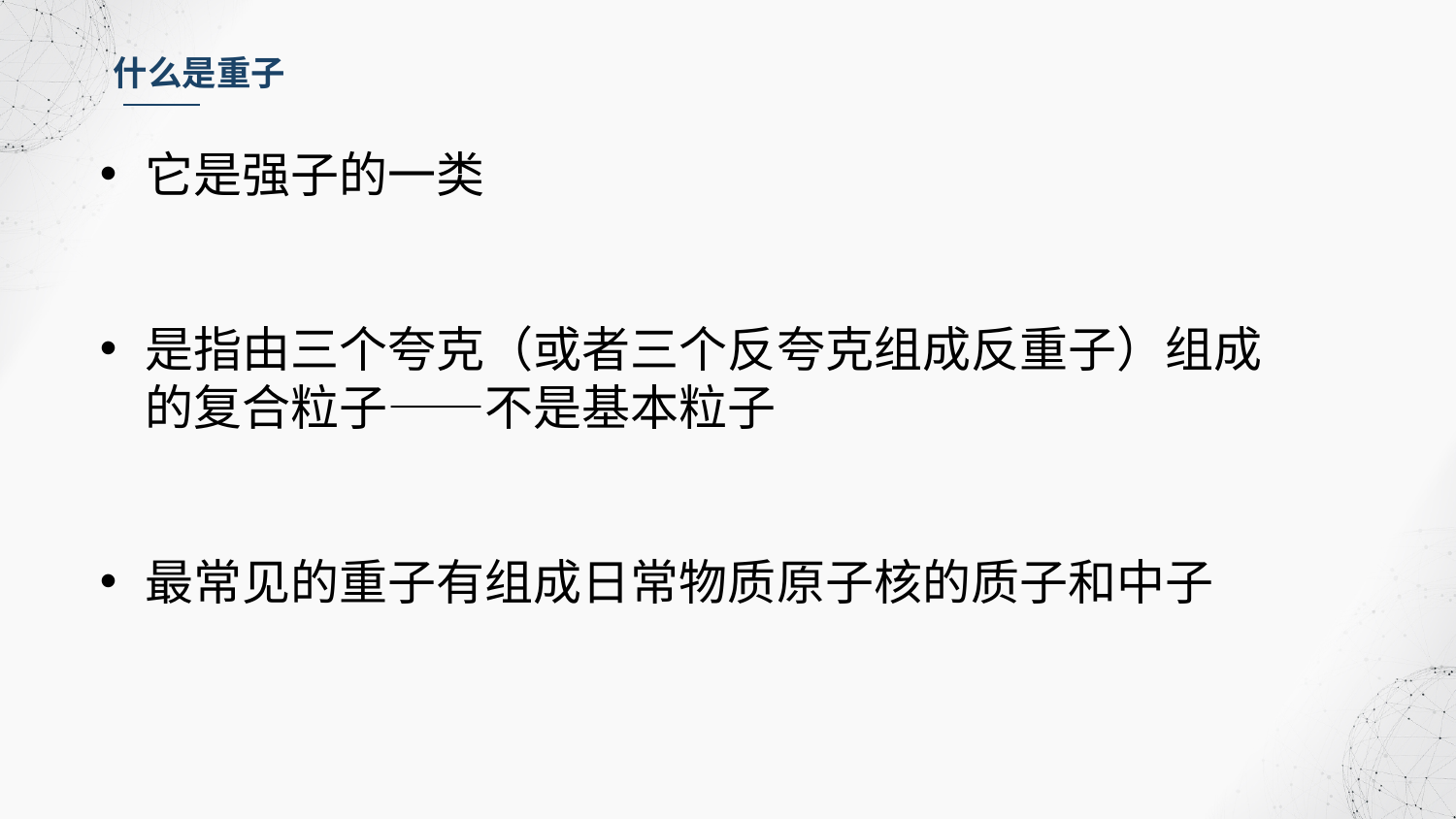

什么是重子
它是强子的一类

是指由三个夸克（或者三个反夸克组成反重子）组成的复合粒子——不是基本粒子

最常见的重子有组成日常物质原子核的质子和中子